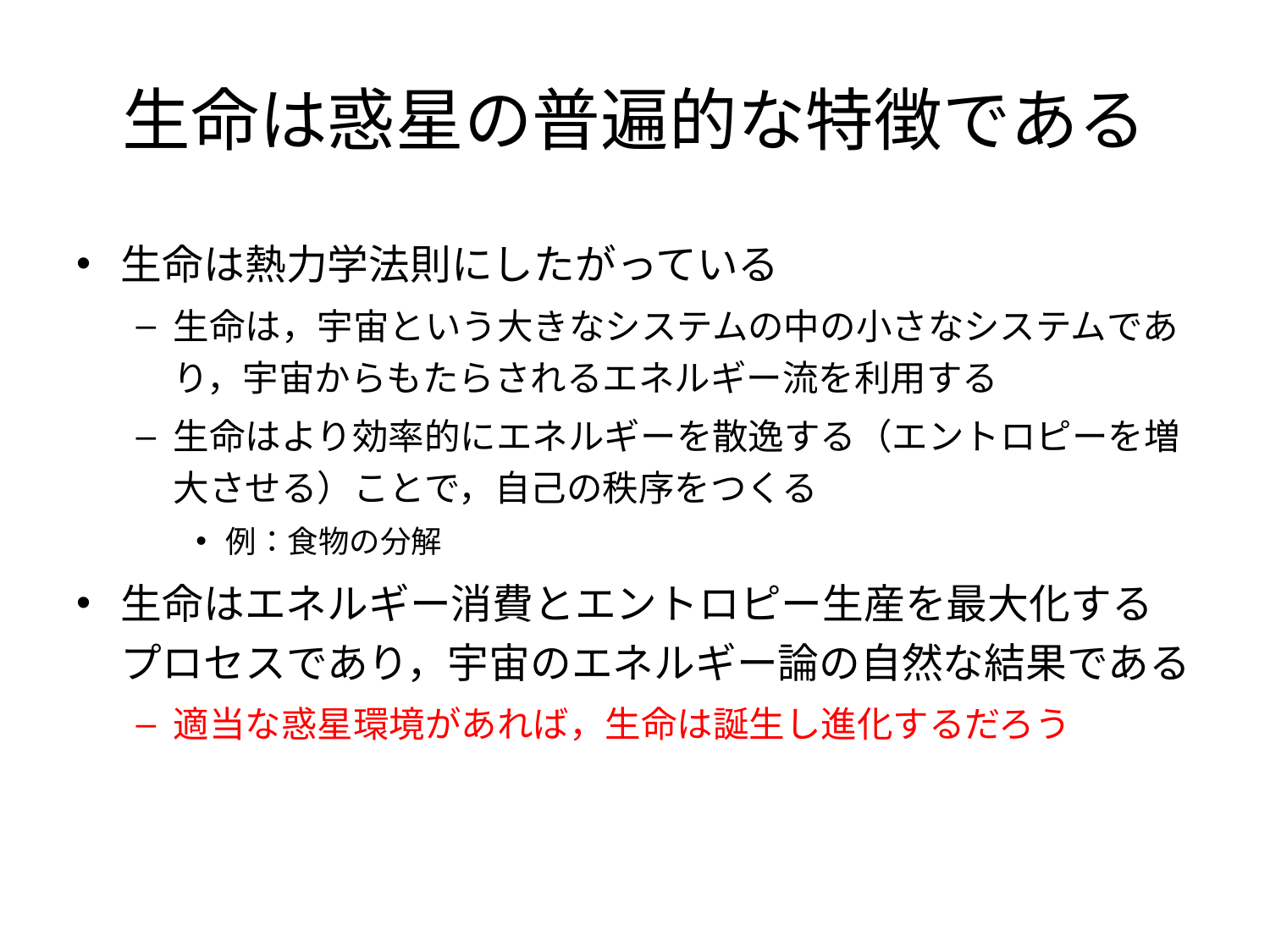

# 生命は惑星の普遍的な特徴である
生命は熱力学法則にしたがっている
生命は，宇宙という大きなシステムの中の小さなシステムであり，宇宙からもたらされるエネルギー流を利用する
生命はより効率的にエネルギーを散逸する（エントロピーを増大させる）ことで，自己の秩序をつくる
例：食物の分解
生命はエネルギー消費とエントロピー生産を最大化するプロセスであり，宇宙のエネルギー論の自然な結果である
適当な惑星環境があれば，生命は誕生し進化するだろう